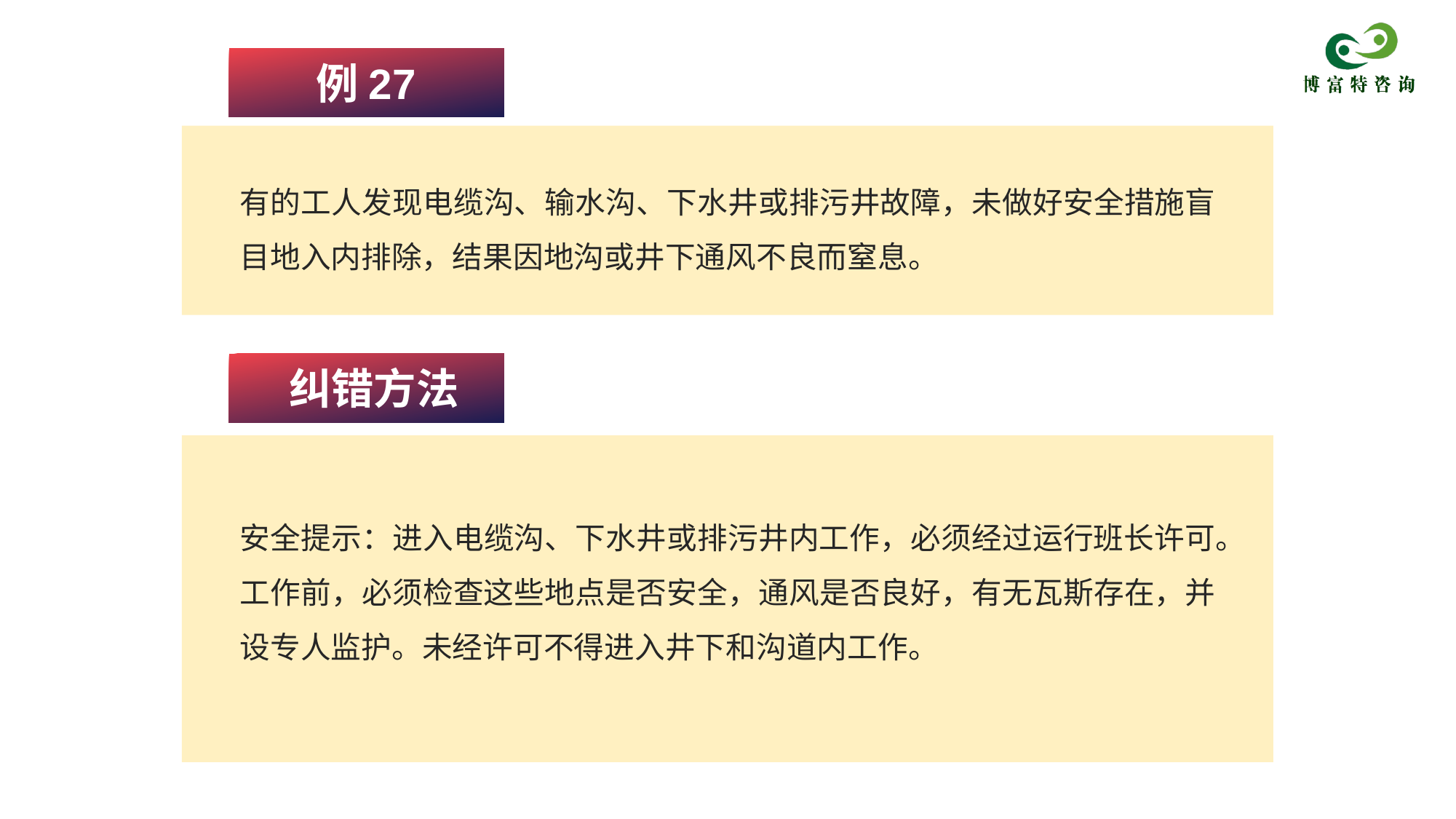

例27

有的工人发现电缆沟、输水沟、下水井或排污井故障，未做好安全措施盲目地入内排除，结果因地沟或井下通风不良而窒息。

纠错方法

安全提示：进入电缆沟、下水井或排污井内工作，必须经过运行班长许可。工作前，必须检查这些地点是否安全，通风是否良好，有无瓦斯存在，并设专人监护。未经许可不得进入井下和沟道内工作。